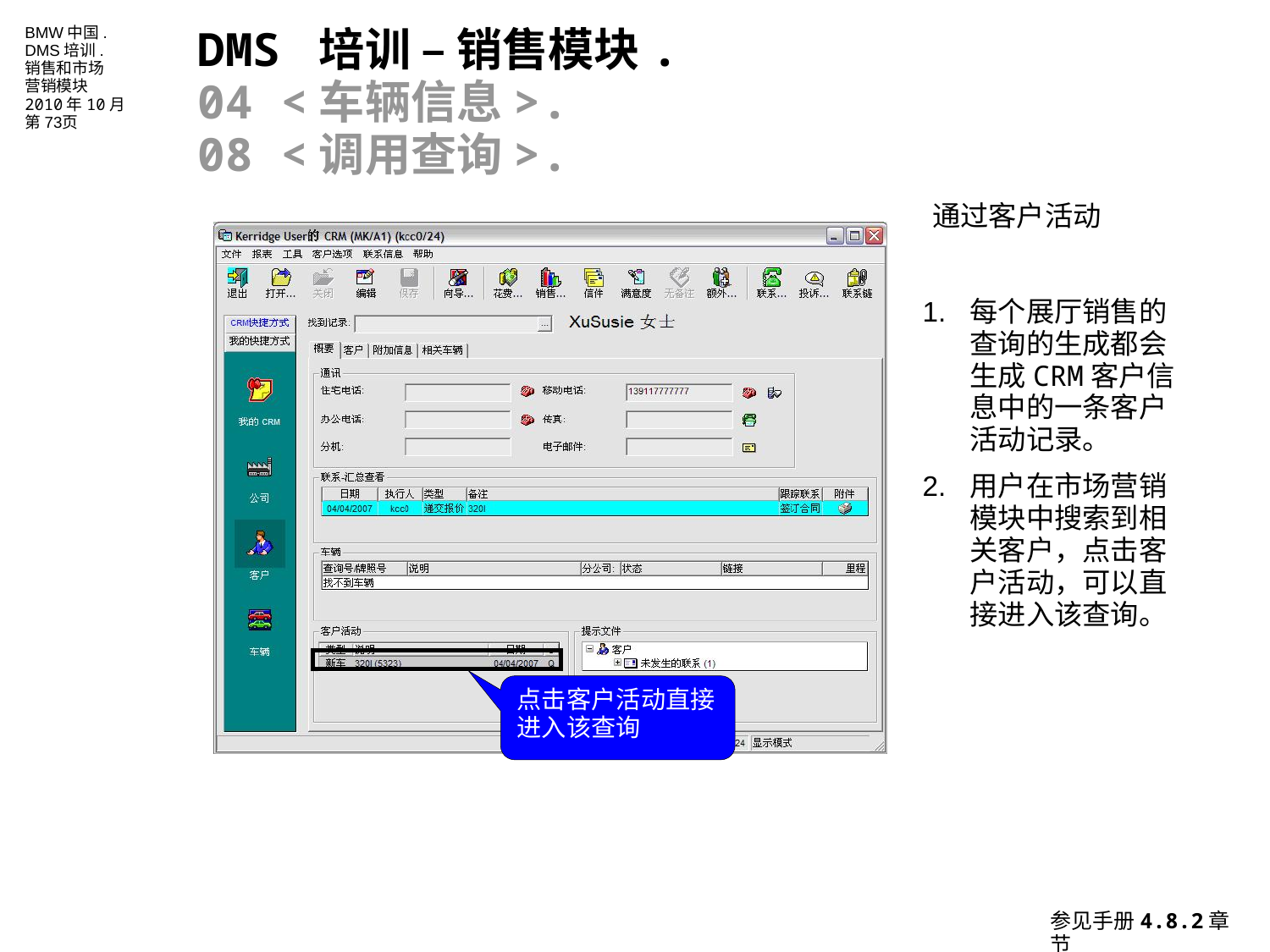

DMS 培训 – 销售模块.
04 <车辆信息>.
08 <调用查询>.
通过客户活动

每个展厅销售的查询的生成都会生成CRM客户信息中的一条客户活动记录。
用户在市场营销模块中搜索到相关客户，点击客户活动，可以直接进入该查询。

点击客户活动直接进入该查询
参见手册4.8.2章节